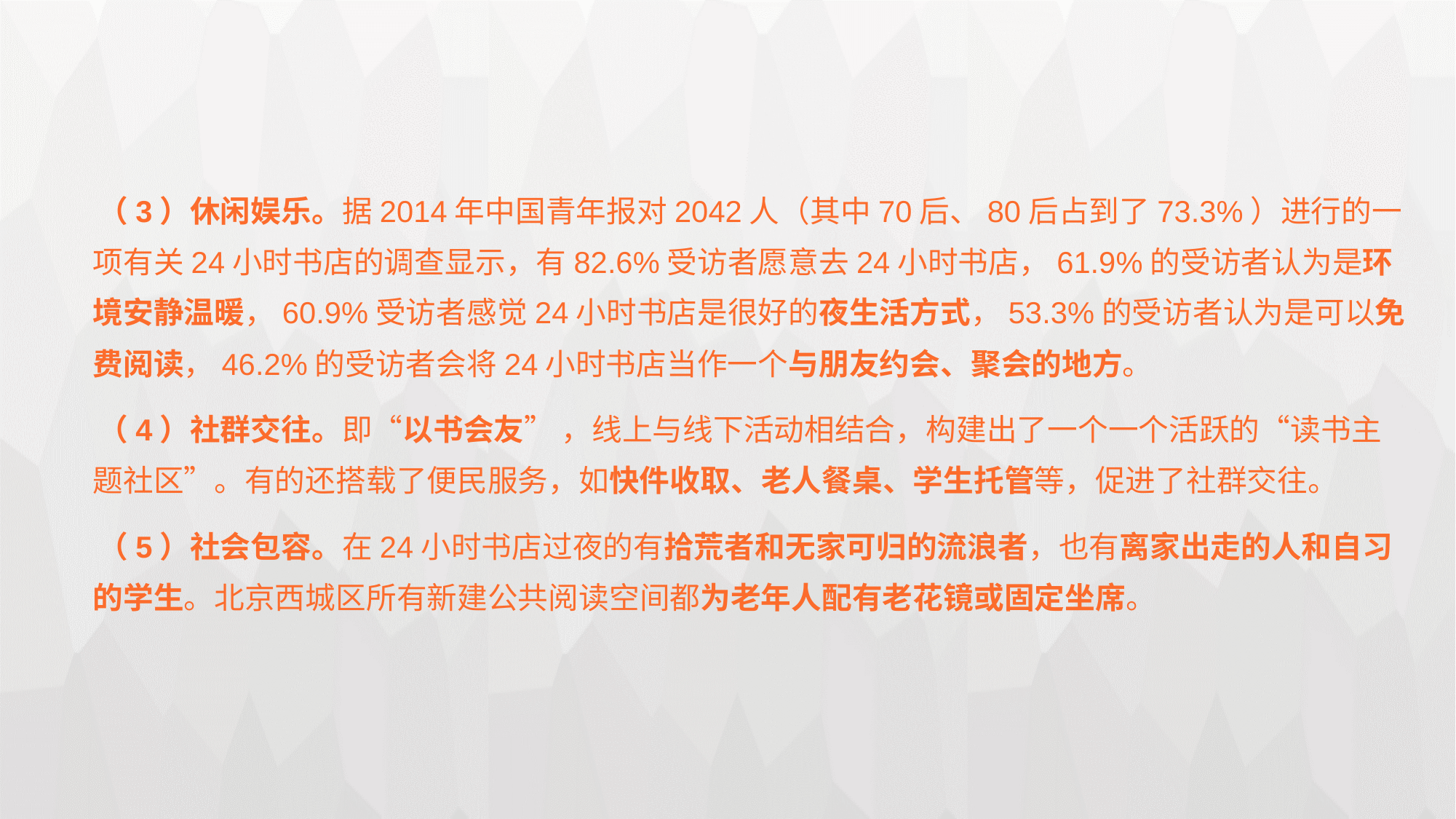

（3）休闲娱乐。据2014年中国青年报对2042人（其中70后、80后占到了73.3%）进行的一项有关24小时书店的调查显示，有82.6%受访者愿意去24小时书店，61.9%的受访者认为是环境安静温暖，60.9%受访者感觉24小时书店是很好的夜生活方式，53.3%的受访者认为是可以免费阅读，46.2%的受访者会将24小时书店当作一个与朋友约会、聚会的地方。
      （4）社群交往。即“以书会友” ，线上与线下活动相结合，构建出了一个一个活跃的“读书主题社区”。有的还搭载了便民服务，如快件收取、老人餐桌、学生托管等，促进了社群交往。
      （5）社会包容。在24小时书店过夜的有拾荒者和无家可归的流浪者，也有离家出走的人和自习的学生。北京西城区所有新建公共阅读空间都为老年人配有老花镜或固定坐席。